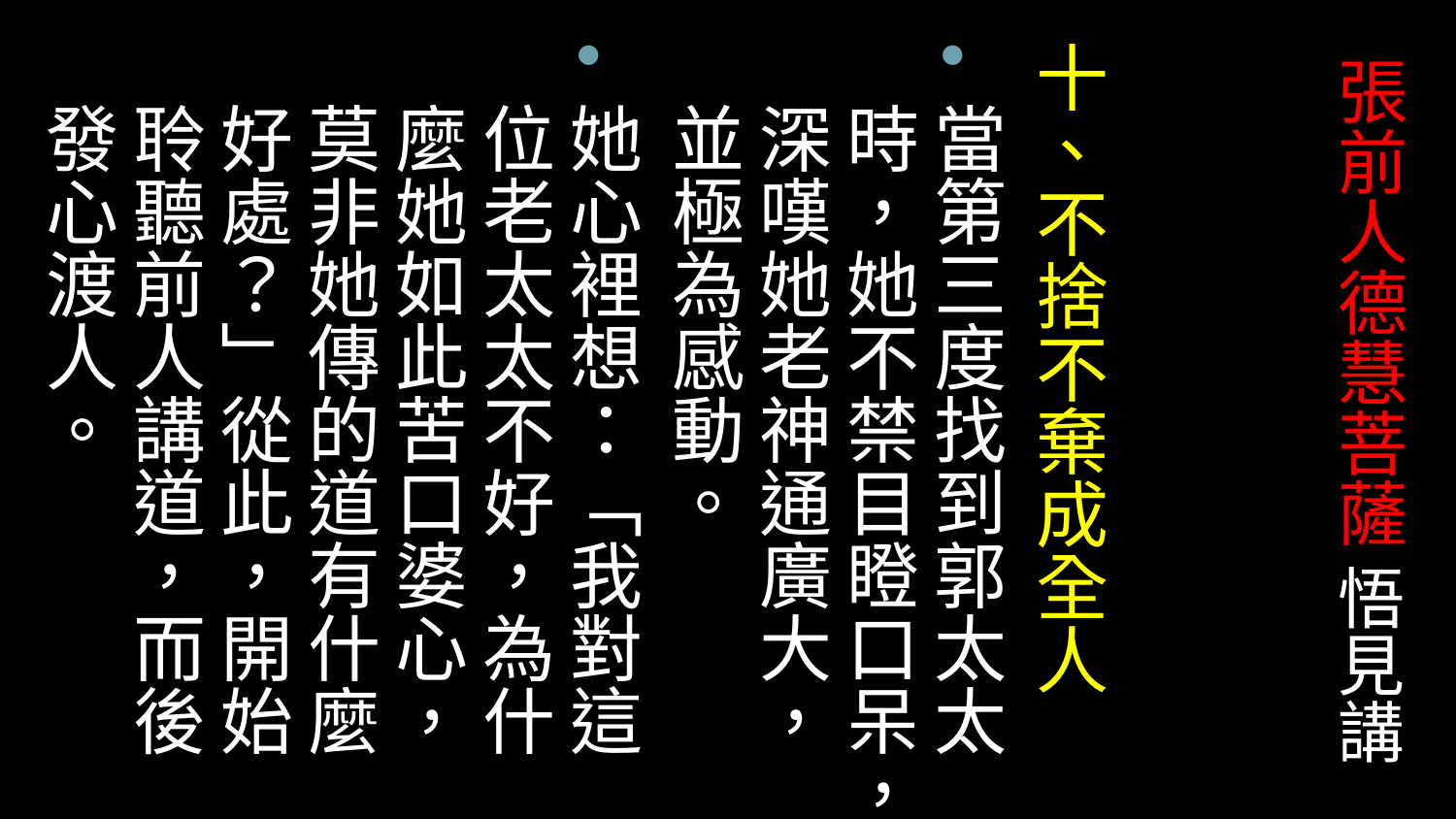

十、不捨不棄成全人
當第三度找到郭太太時，她不禁目瞪口呆，深嘆她老神通廣大，並極為感動。
她心裡想：「我對這位老太太不好，為什麼她如此苦口婆心，莫非她傳的道有什麼好處？」從此，開始聆聽前人講道，而後發心渡人。
# 張前人德慧菩薩 悟見講